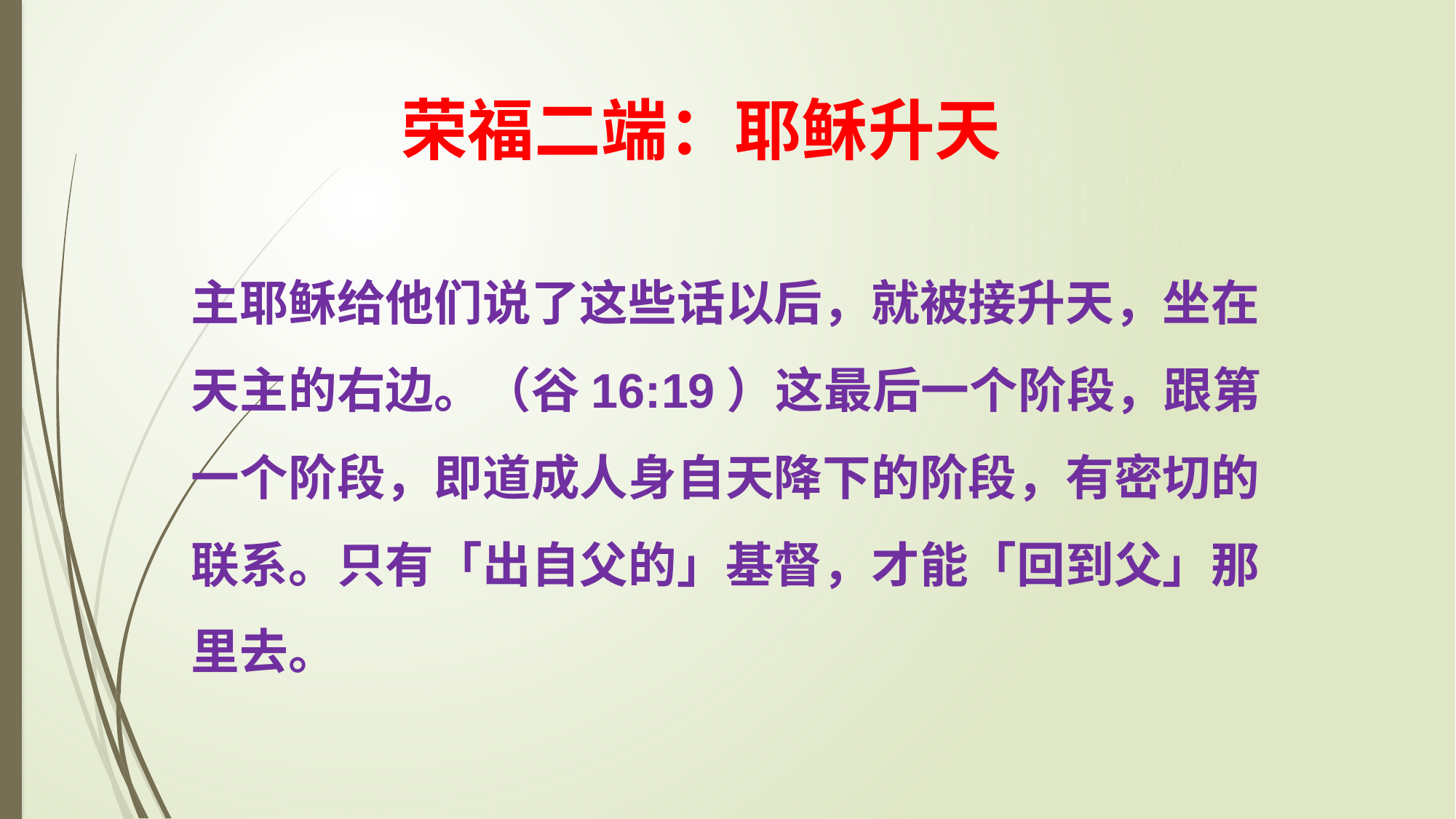

# 荣福二端：耶稣升天
主耶稣给他们说了这些话以后，就被接升天，坐在天主的右边。（谷16:19）这最后一个阶段，跟第一个阶段，即道成人身自天降下的阶段，有密切的联系。只有「出自父的」基督，才能「回到父」那里去。